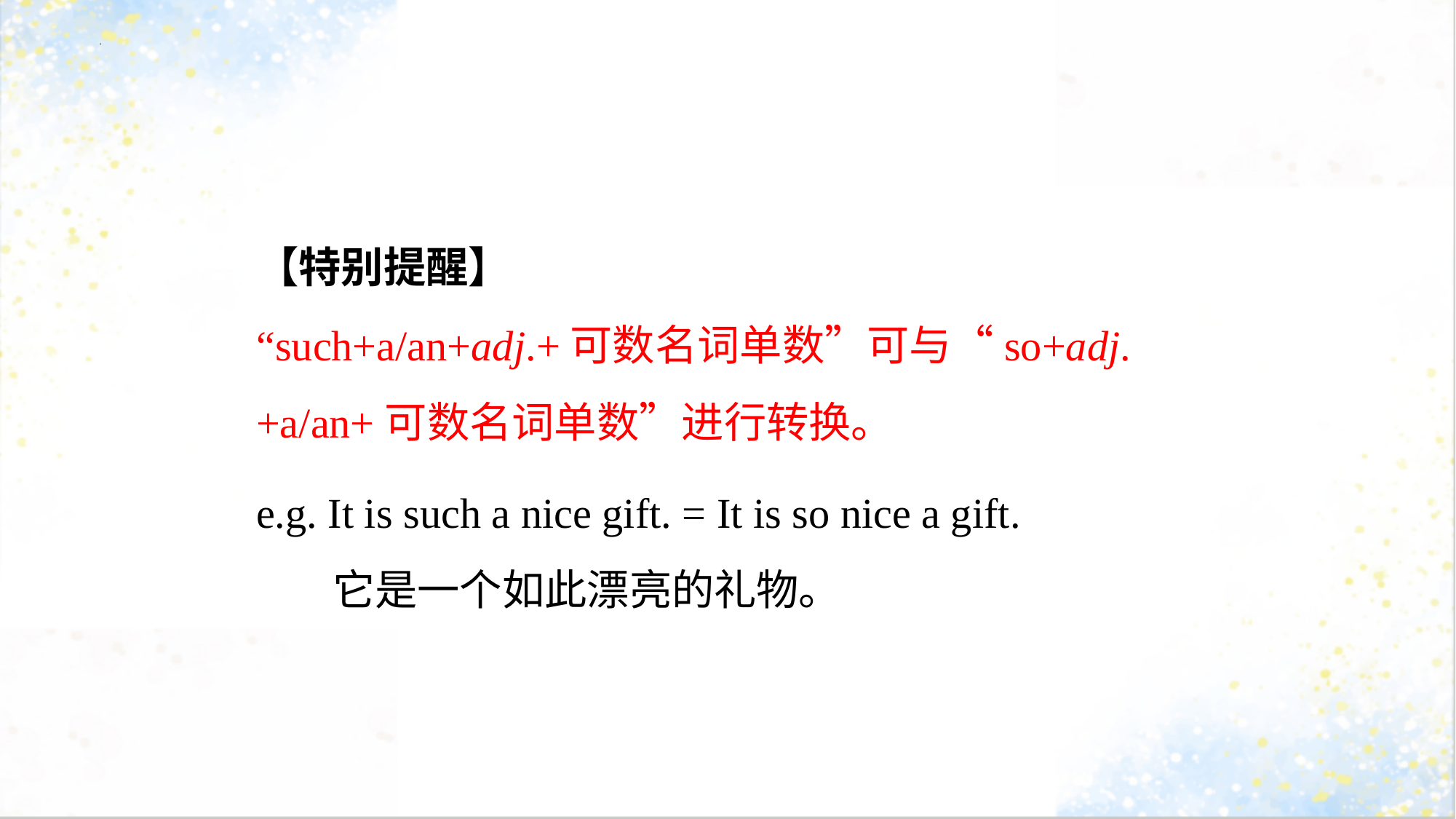

【特别提醒】
“such+a/an+adj.+可数名词单数”可与“so+adj.+a/an+可数名词单数”进行转换。
e.g. It is such a nice gift. = It is so nice a gift.
       它是一个如此漂亮的礼物。